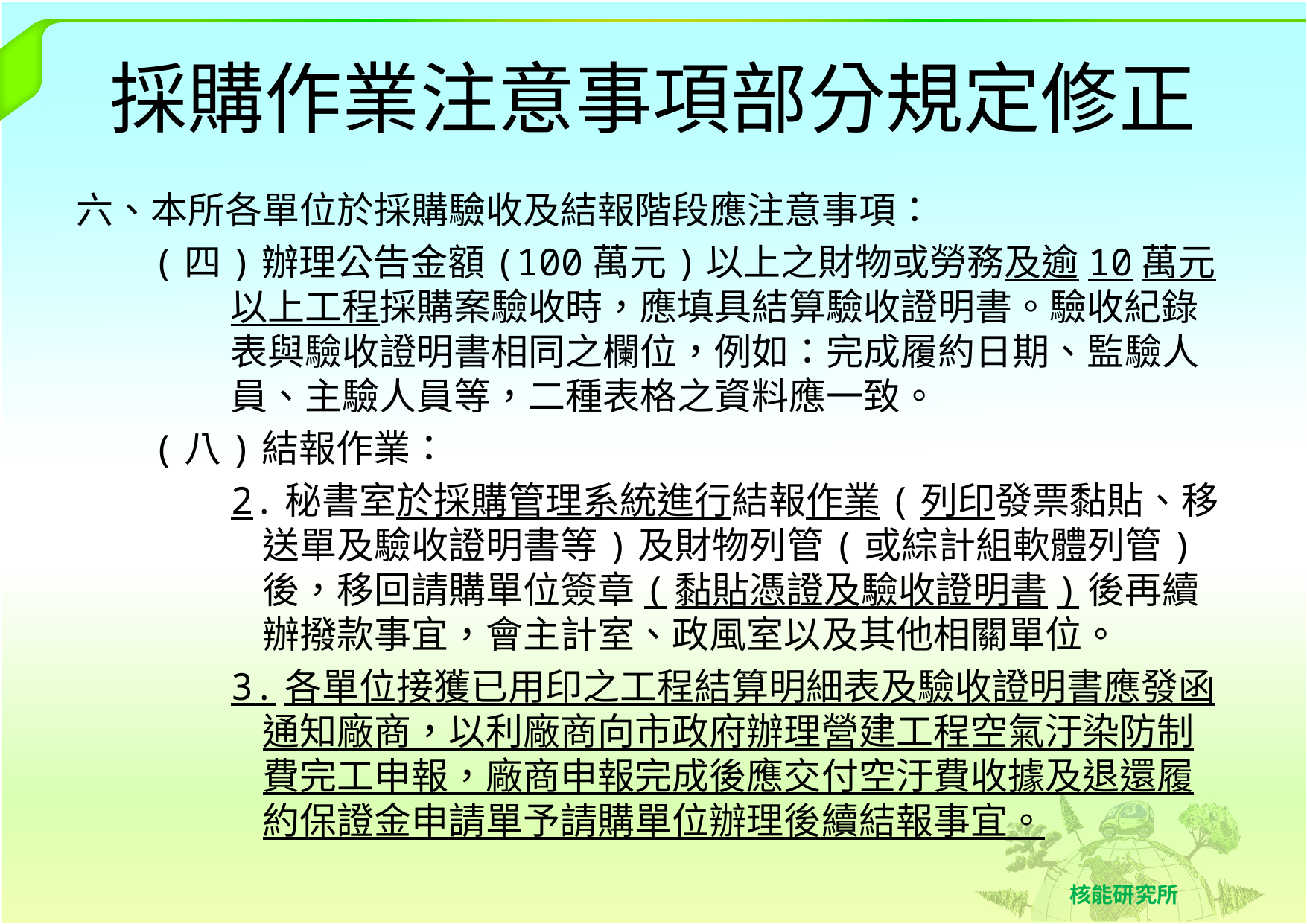

# 採購作業注意事項部分規定修正
六、本所各單位於採購驗收及結報階段應注意事項：
(四)辦理公告金額(100萬元)以上之財物或勞務及逾10萬元以上工程採購案驗收時，應填具結算驗收證明書。驗收紀錄表與驗收證明書相同之欄位，例如：完成履約日期、監驗人員、主驗人員等，二種表格之資料應一致。
(八)結報作業：
2.秘書室於採購管理系統進行結報作業(列印發票黏貼、移送單及驗收證明書等)及財物列管(或綜計組軟體列管)後，移回請購單位簽章(黏貼憑證及驗收證明書)後再續辦撥款事宜，會主計室、政風室以及其他相關單位。
3.各單位接獲已用印之工程結算明細表及驗收證明書應發函通知廠商，以利廠商向市政府辦理營建工程空氣汙染防制費完工申報，廠商申報完成後應交付空汙費收據及退還履約保證金申請單予請購單位辦理後續結報事宜。